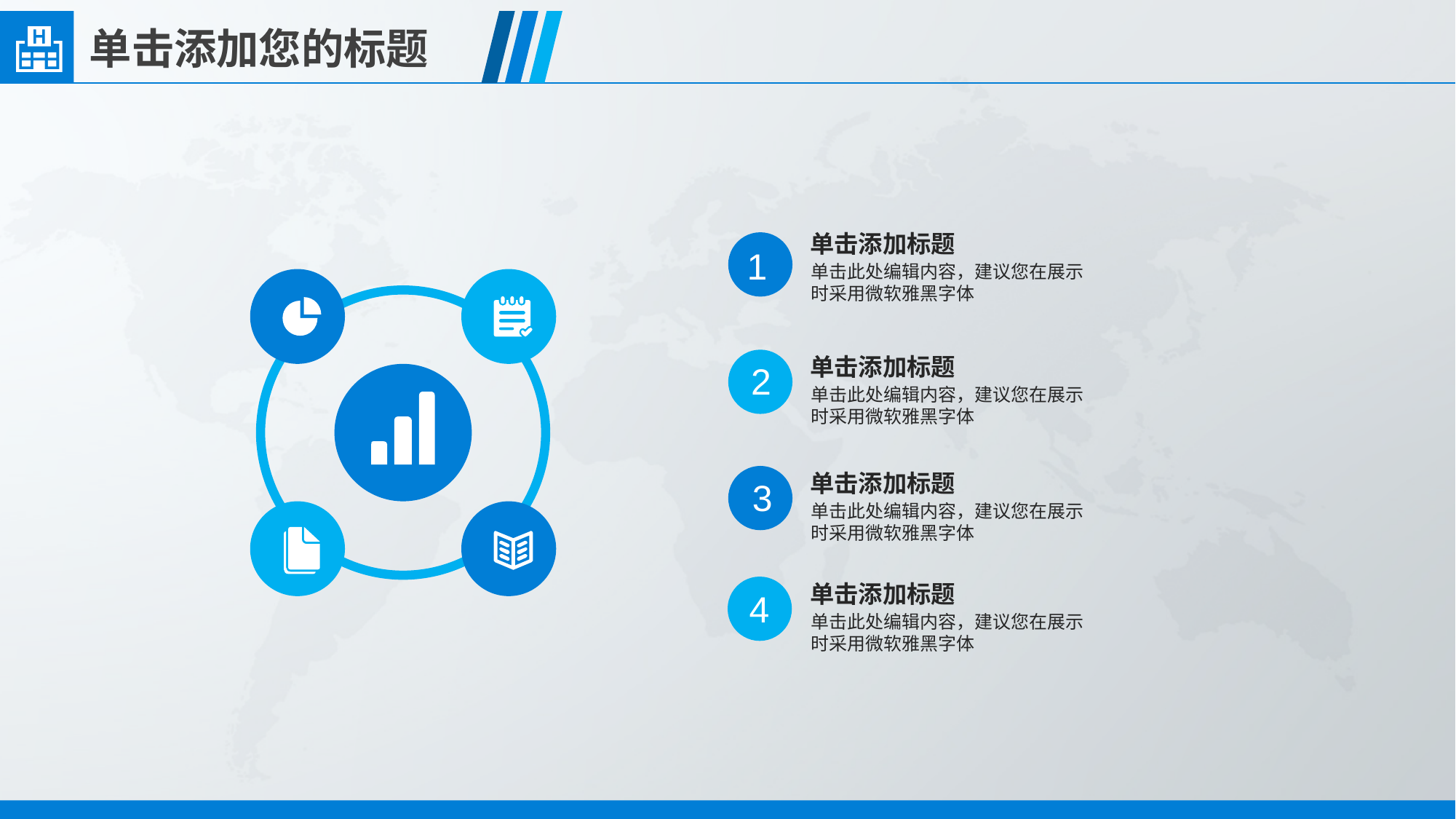

单击添加标题

1
单击此处编辑内容，建议您在展示时采用微软雅黑字体

单击添加标题
2

单击此处编辑内容，建议您在展示时采用微软雅黑字体

单击添加标题
3
单击此处编辑内容，建议您在展示时采用微软雅黑字体

单击添加标题
4
单击此处编辑内容，建议您在展示时采用微软雅黑字体